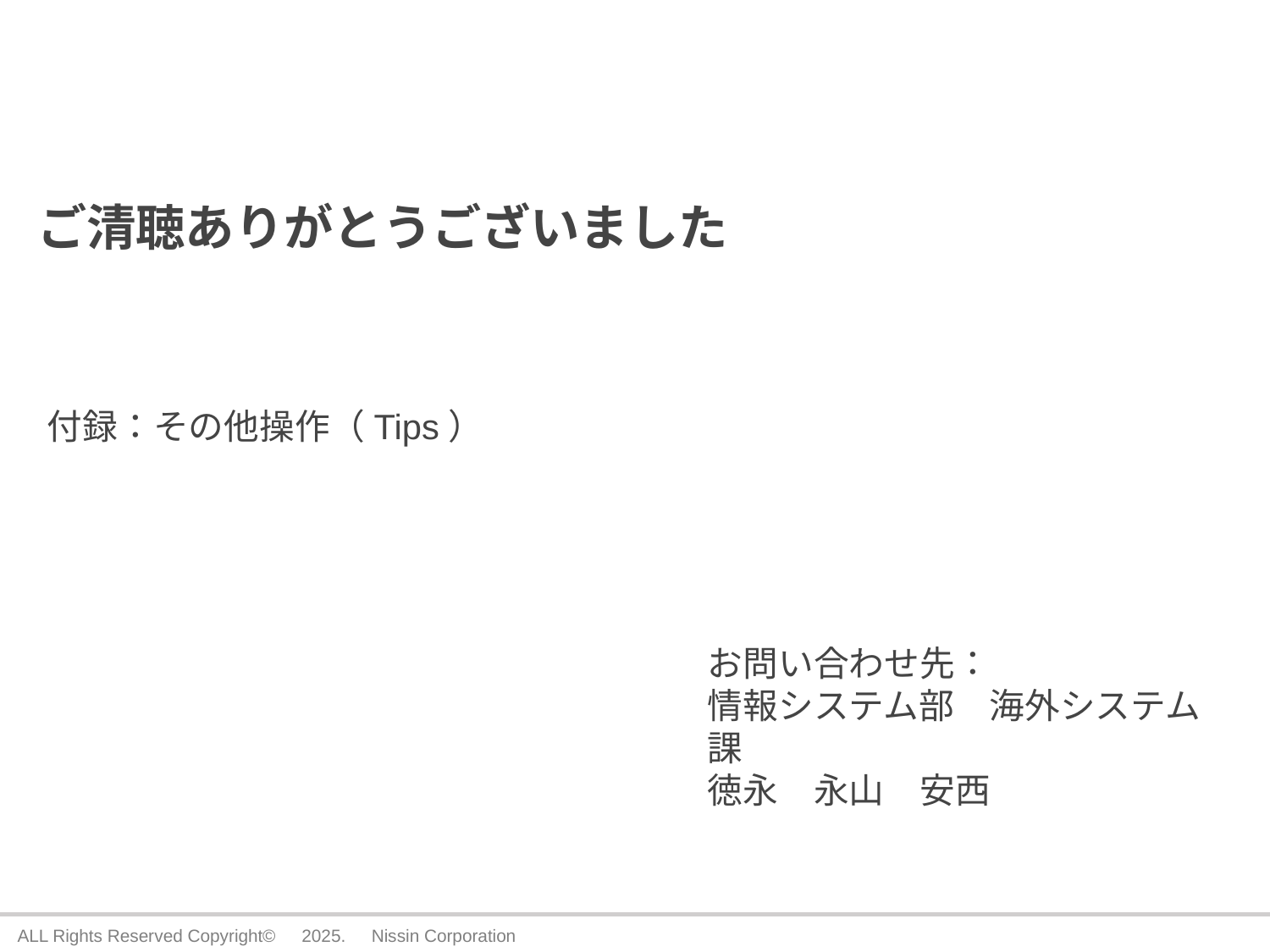

# ご清聴ありがとうございました
付録：その他操作（Tips）
お問い合わせ先：
情報システム部　海外システム課
徳永　永山　安西